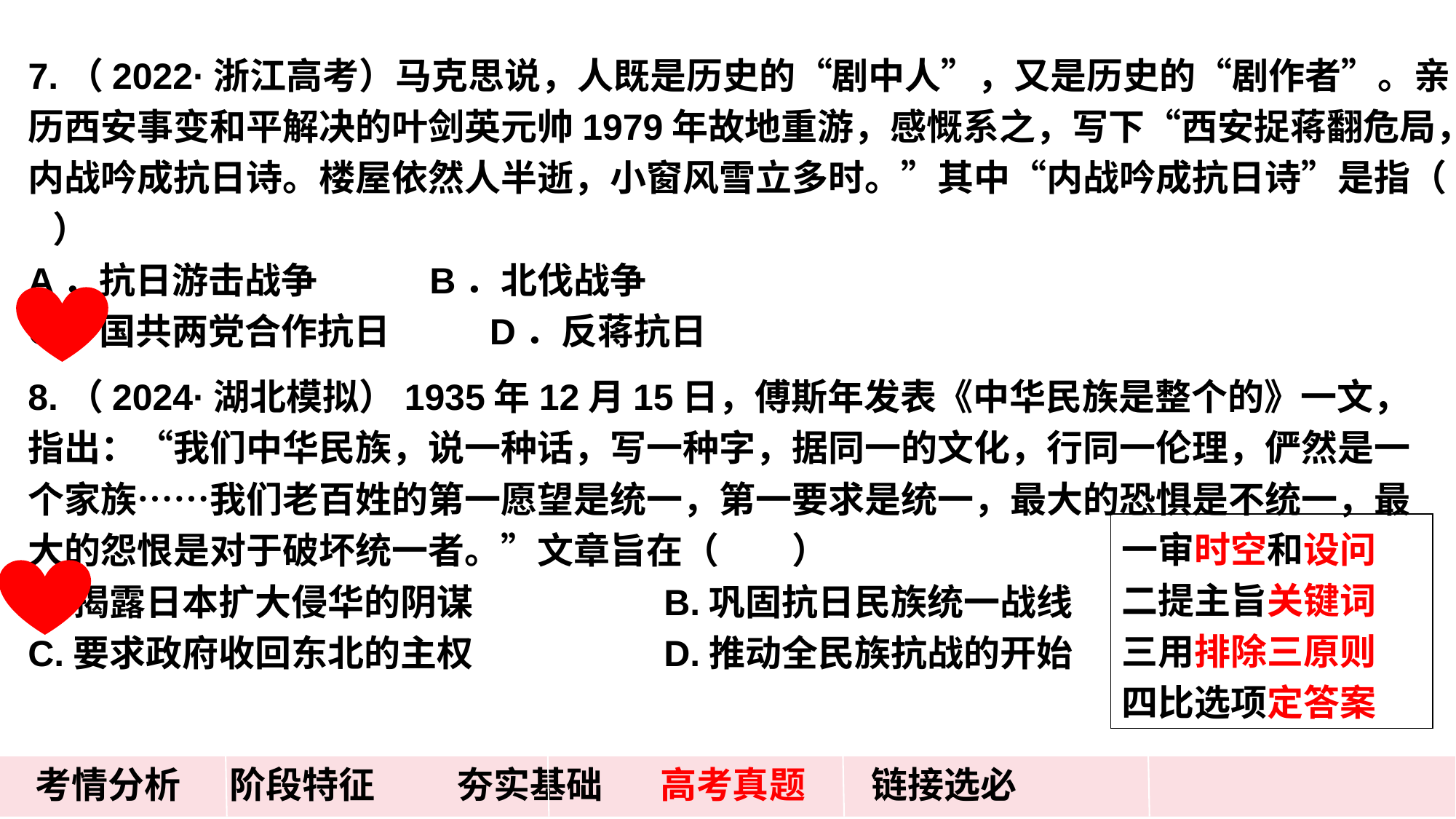

7.（2022·浙江高考）马克思说，人既是历史的“剧中人”，又是历史的“剧作者”。亲历西安事变和平解决的叶剑英元帅1979年故地重游，感慨系之，写下“西安捉蒋翻危局，内战吟成抗日诗。楼屋依然人半逝，小窗风雪立多时。”其中“内战吟成抗日诗”是指（    ）
A．抗日游击战争	        B．北伐战争
C．国共两党合作抗日	  D．反蒋抗日

8.（2024·湖北模拟）1935年12月15日，傅斯年发表《中华民族是整个的》一文，指出：“我们中华民族，说一种话，写一种字，据同一的文化，行同一伦理，俨然是一个家族……我们老百姓的第一愿望是统一，第一要求是统一，最大的恐惧是不统一，最大的怨恨是对于破坏统一者。”文章旨在（　　）
A.揭露日本扩大侵华的阴谋　　　　　B.巩固抗日民族统一战线
C.要求政府收回东北的主权　　　　　D.推动全民族抗战的开始
一审时空和设问
二提主旨关键词
三用排除三原则
四比选项定答案

  考情分析      阶段特征          夯实基础       高考真题        链接选必